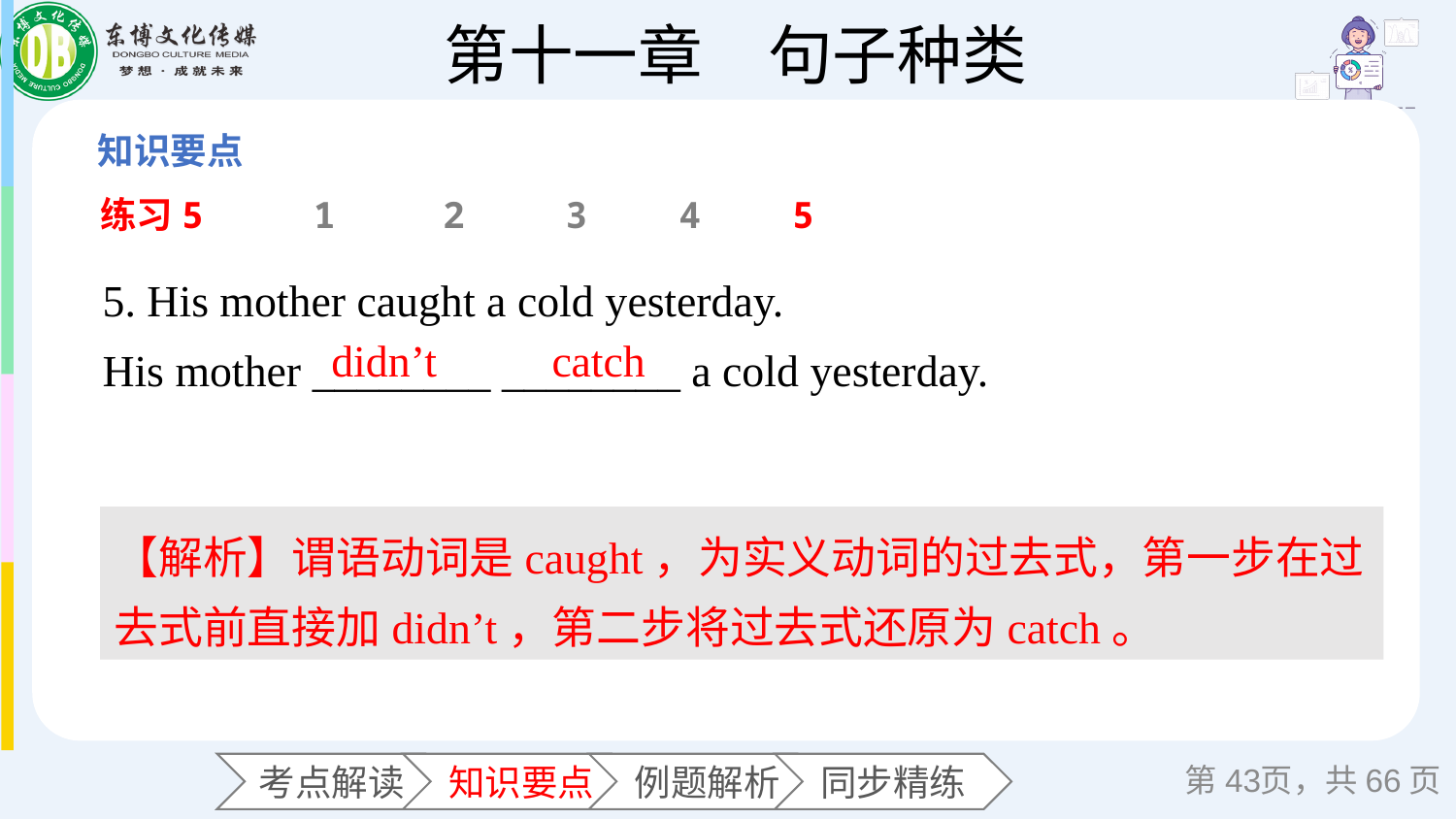

练习5
1
2
3
4
5
5. His mother caught a cold yesterday.
His mother ________ ________ a cold yesterday.
 didn’t
catch
【解析】谓语动词是caught，为实义动词的过去式，第一步在过去式前直接加didn’t，第二步将过去式还原为catch。
第43页，共66页